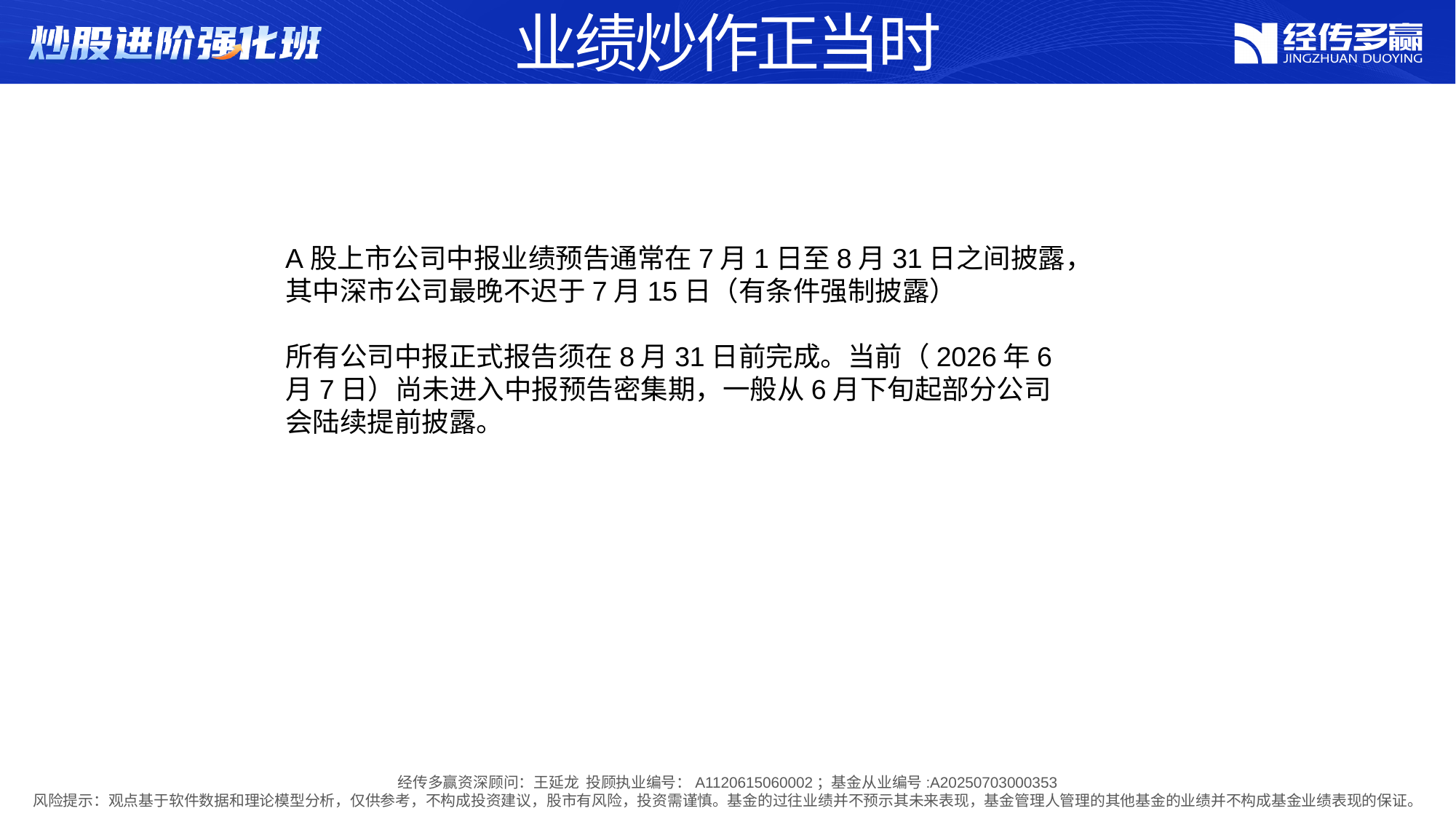

业绩炒作正当时
A股上市公司中报业绩预告通常在7月1日至8月31日之间披露，其中深市公司最晚不迟于7月15日（有条件强制披露）

所有公司中报正式报告须在8月31日前完成。当前（2026年6月7日）尚未进入中报预告密集期，一般从6月下旬起部分公司会陆续提前披露。‌‌